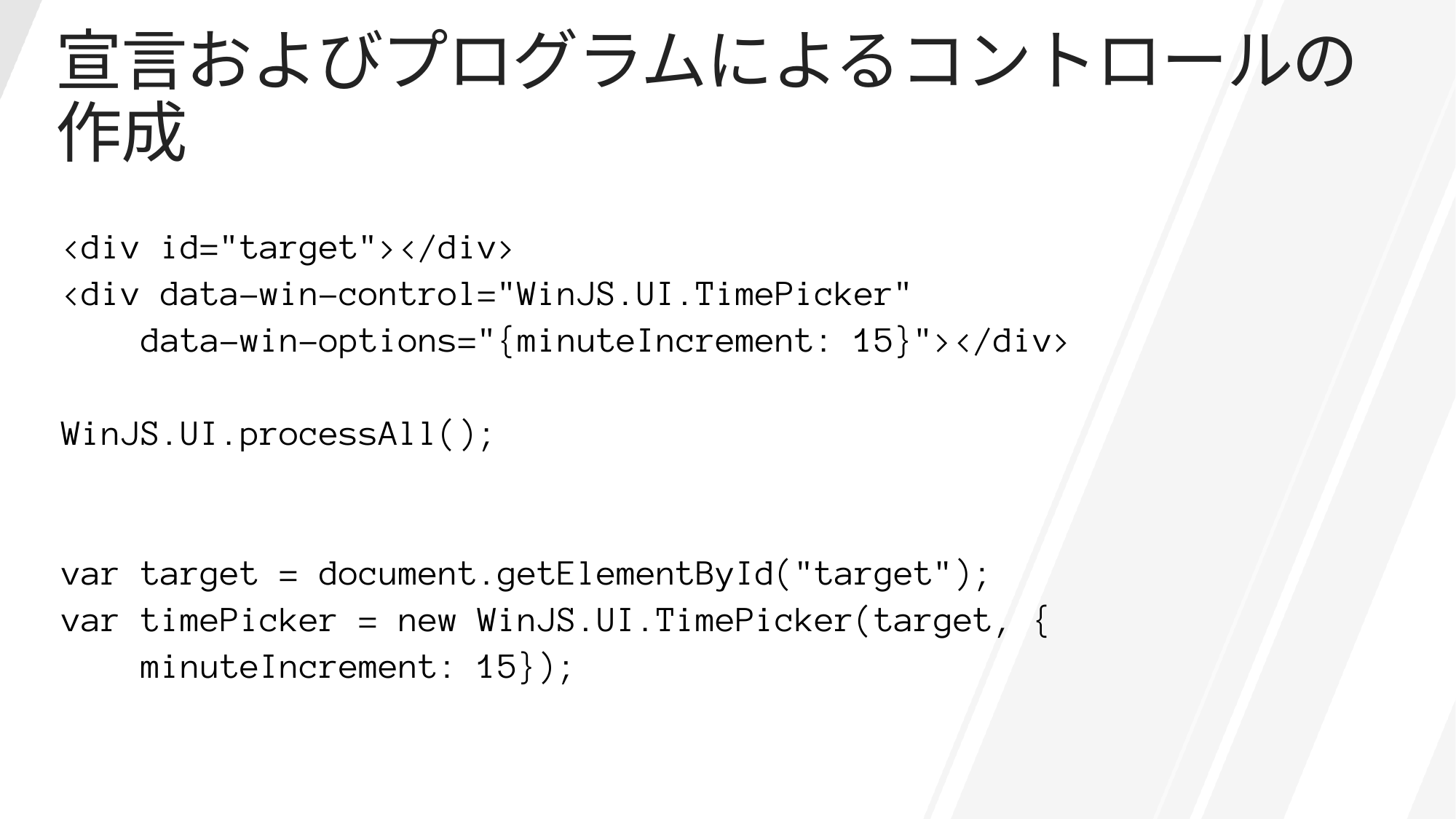

# 宣言およびプログラムによるコントロールの作成
<div id="target"></div>
<div data-win-control="WinJS.UI.TimePicker"
    data-win-options="{minuteIncrement: 15}"></div>

WinJS.UI.processAll();

var target = document.getElementById("target");
var timePicker = new WinJS.UI.TimePicker(target, {
    minuteIncrement: 15});